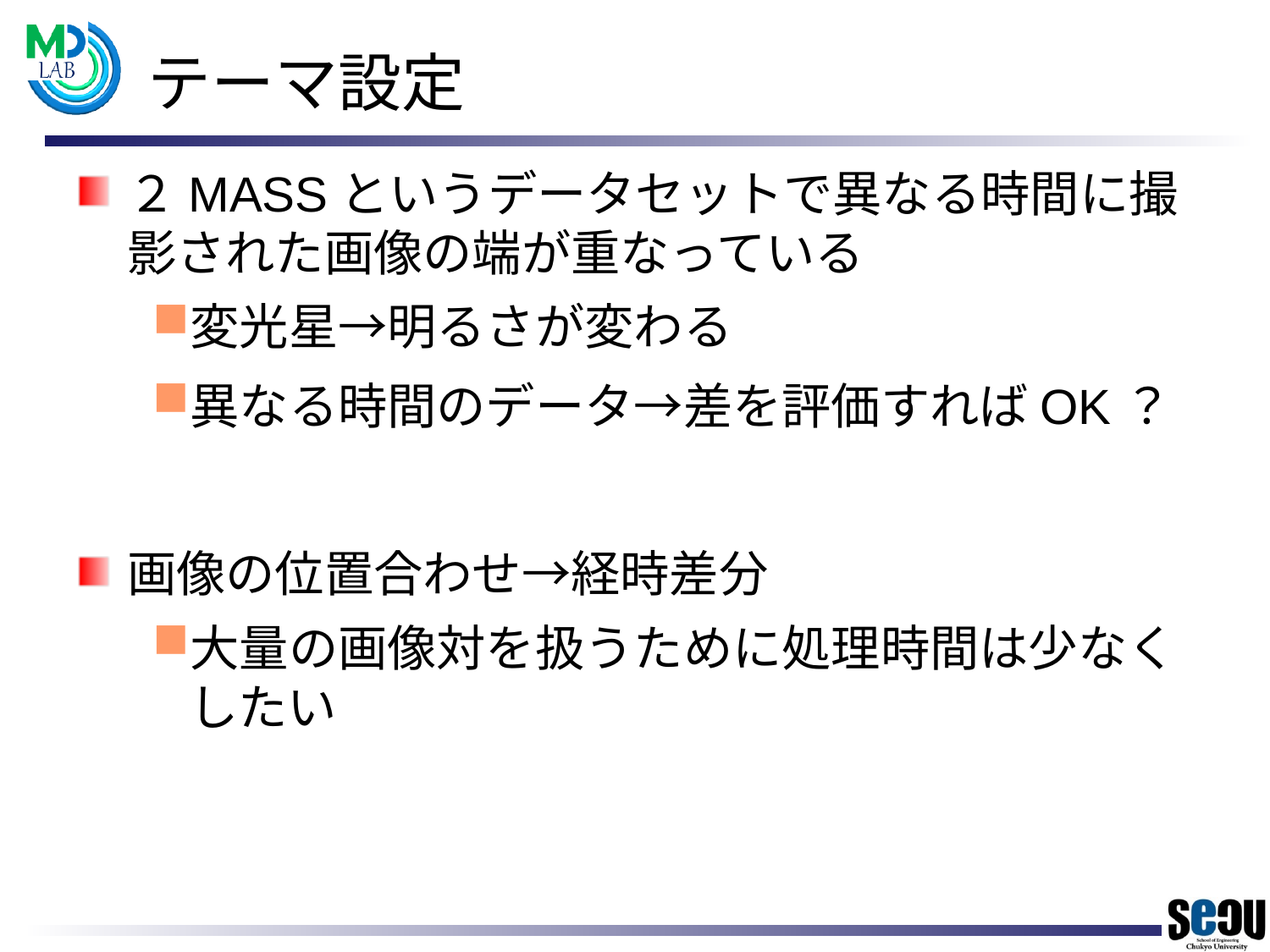

# テーマ設定
２MASSというデータセットで異なる時間に撮影された画像の端が重なっている
変光星→明るさが変わる
異なる時間のデータ→差を評価すればOK？

画像の位置合わせ→経時差分
大量の画像対を扱うために処理時間は少なくしたい